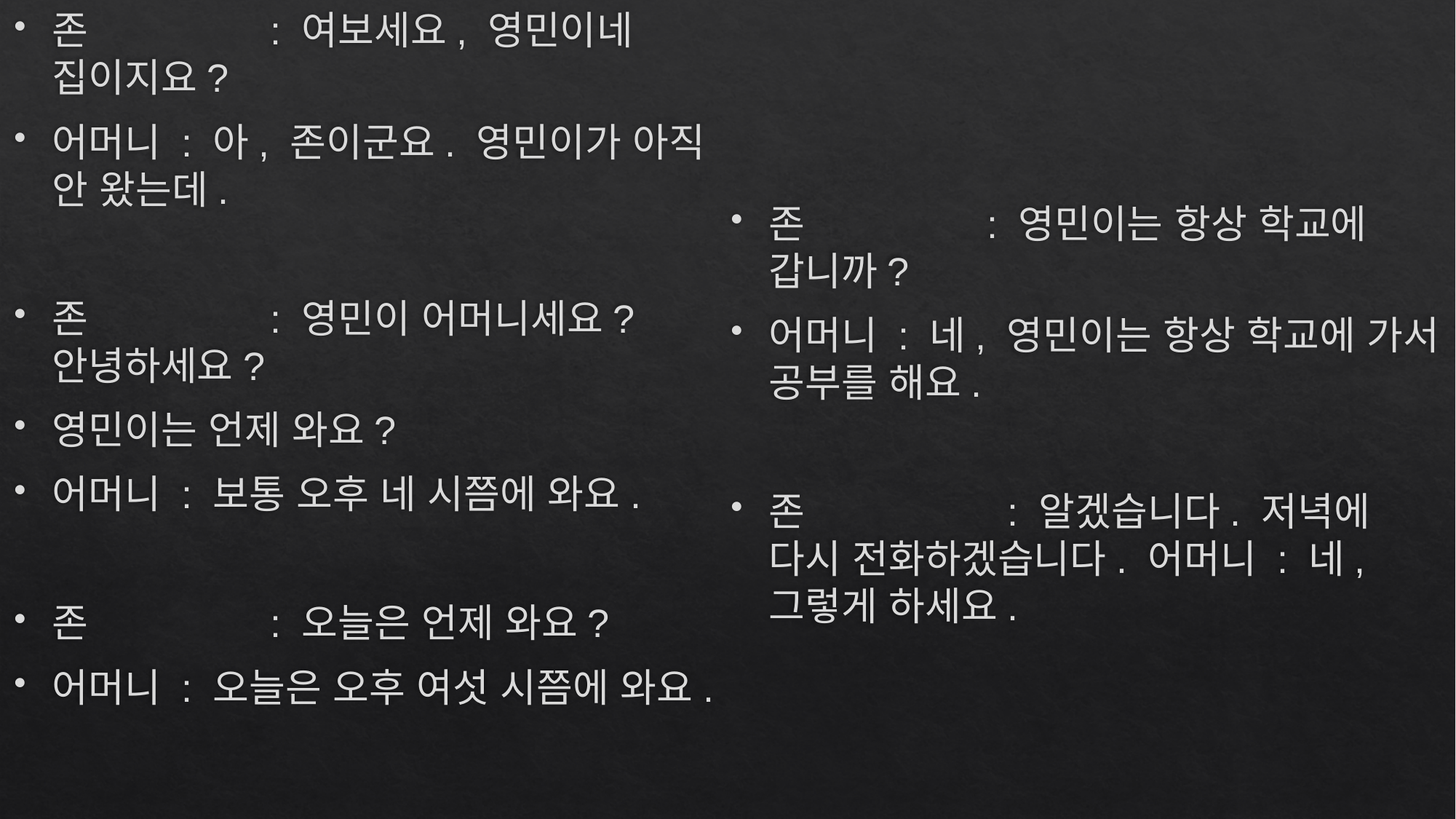

존 		: 여보세요, 영민이네 집이지요?
어머니 : 아, 존이군요. 영민이가 아직 안 왔는데.

존 		: 영민이 어머니세요? 안녕하세요?
영민이는 언제 와요?
어머니 : 보통 오후 네 시쯤에 와요.

존 		: 오늘은 언제 와요?
어머니 : 오늘은 오후 여섯 시쯤에 와요.

존 		: 영민이는 항상 학교에 갑니까?
어머니 : 네, 영민이는 항상 학교에 가서 공부를 해요.

존		 : 알겠습니다. 저녁에 다시 전화하겠습니다. 어머니 : 네, 그렇게 하세요.